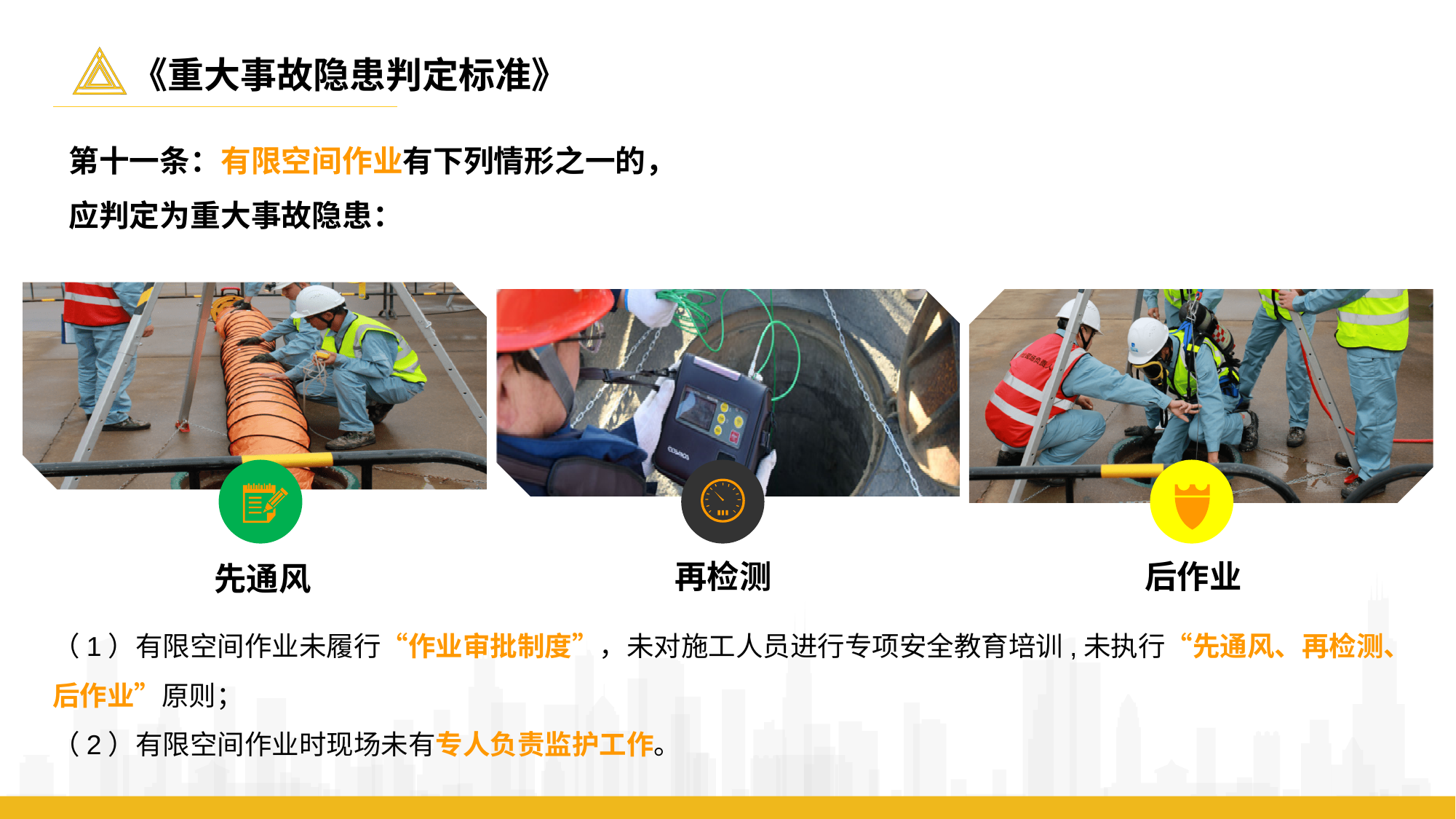

《重大事故隐患判定标准》
第十一条：有限空间作业有下列情形之一的，应判定为重大事故隐患：

再检测
后作业
先通风
（1）有限空间作业未履行“作业审批制度”，未对施工人员进行专项安全教育培训,未执行“先通风、再检测、后作业”原则；
（2）有限空间作业时现场未有专人负责监护工作。